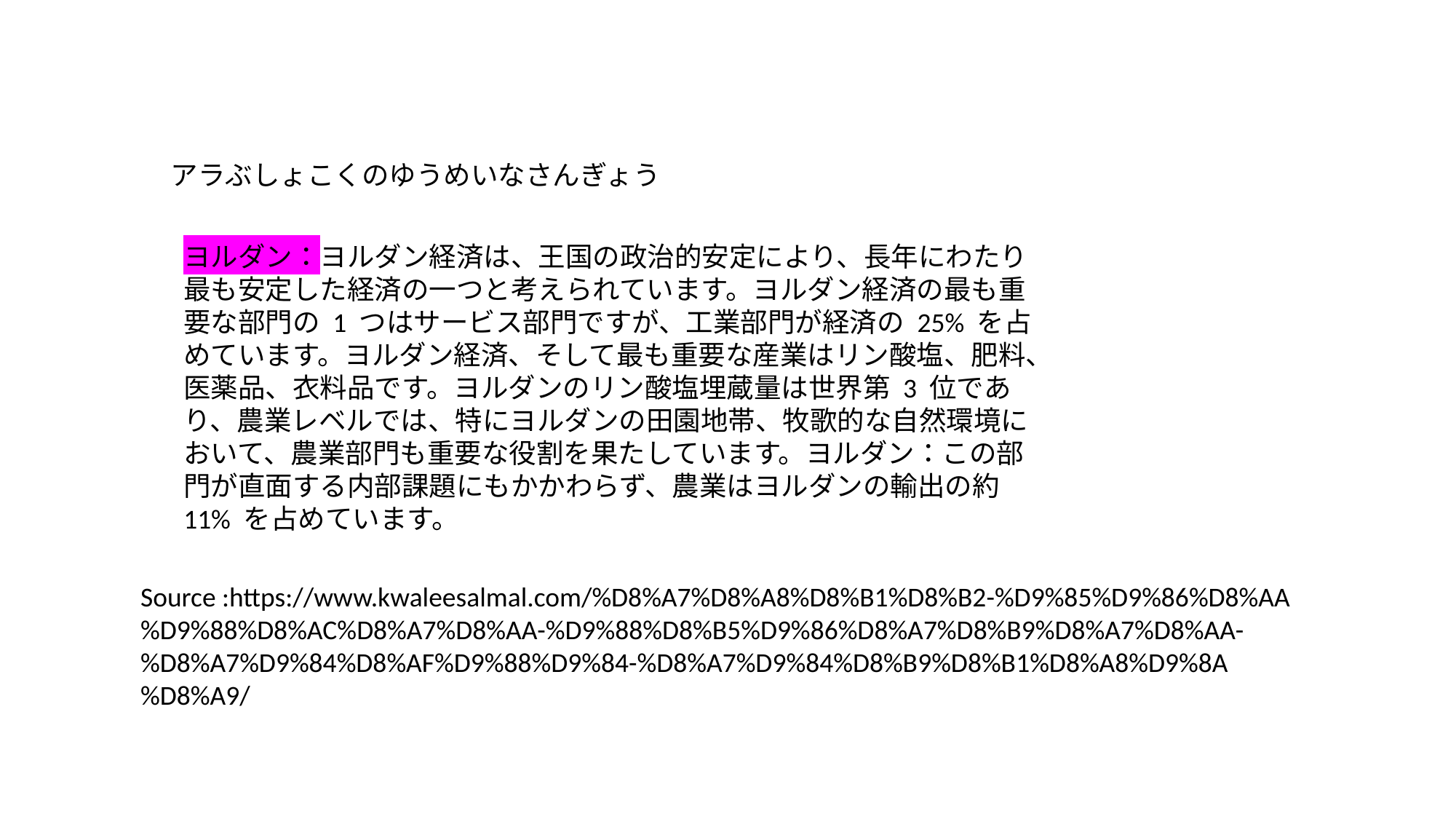

アラぶしょこくのゆうめいなさんぎょう
ヨルダン：ヨルダン経済は、王国の政治的安定により、長年にわたり最も安定した経済の一つと考えられています。ヨルダン経済の最も重要な部門の 1 つはサービス部門ですが、工業部門が経済の 25% を占めています。ヨルダン経済、そして最も重要な産業はリン酸塩、肥料、医薬品、衣料品です。ヨルダンのリン酸塩埋蔵量は世界第 3 位であり、農業レベルでは、特にヨルダンの田園地帯、牧歌的な自然環境において、農業部門も重要な役割を果たしています。ヨルダン：この部門が直面する内部課題にもかかわらず、農業はヨルダンの輸出の約 11% を占めています。
Source :https://www.kwaleesalmal.com/%D8%A7%D8%A8%D8%B1%D8%B2-%D9%85%D9%86%D8%AA%D9%88%D8%AC%D8%A7%D8%AA-%D9%88%D8%B5%D9%86%D8%A7%D8%B9%D8%A7%D8%AA-%D8%A7%D9%84%D8%AF%D9%88%D9%84-%D8%A7%D9%84%D8%B9%D8%B1%D8%A8%D9%8A%D8%A9/